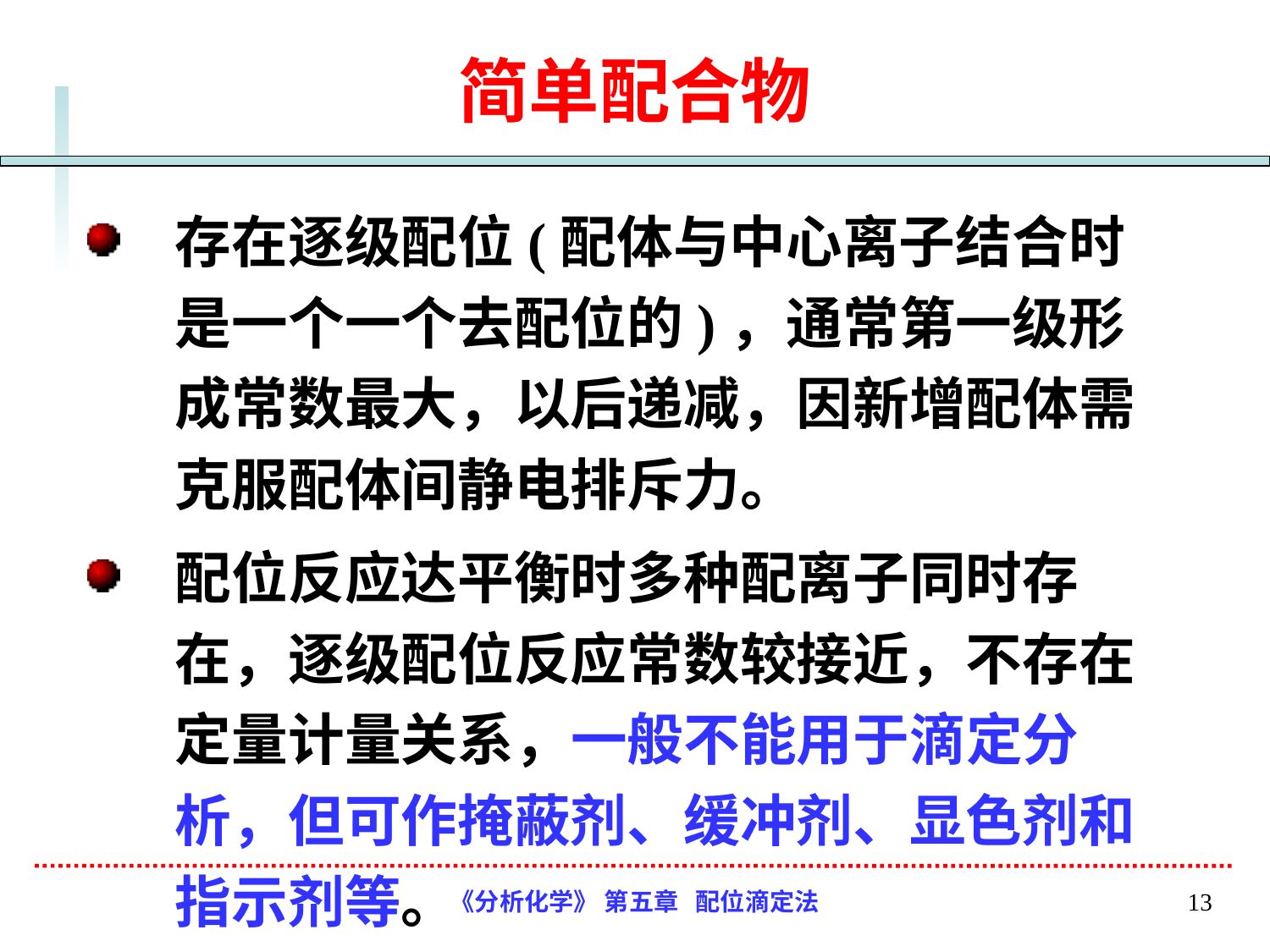

# 简单配合物
存在逐级配位(配体与中心离子结合时是一个一个去配位的)，通常第一级形成常数最大，以后递减，因新增配体需克服配体间静电排斥力。
配位反应达平衡时多种配离子同时存在，逐级配位反应常数较接近，不存在定量计量关系，一般不能用于滴定分析，但可作掩蔽剂、缓冲剂、显色剂和指示剂等。
《分析化学》 第五章   配位滴定法
13